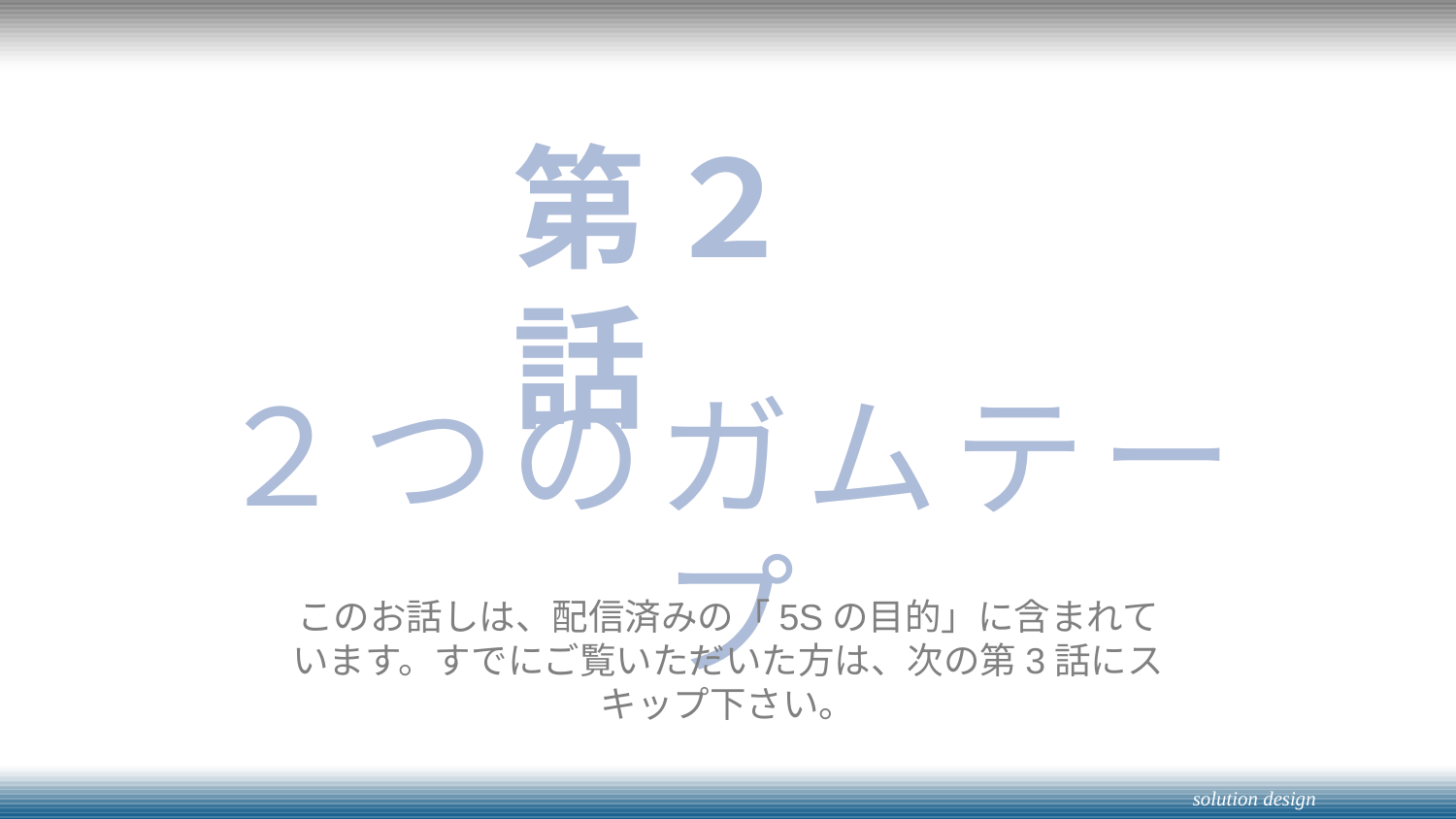

第２話
２つのガムテープ
このお話しは、配信済みの「5Sの目的」に含まれています。すでにご覧いただいた方は、次の第3話にスキップ下さい。